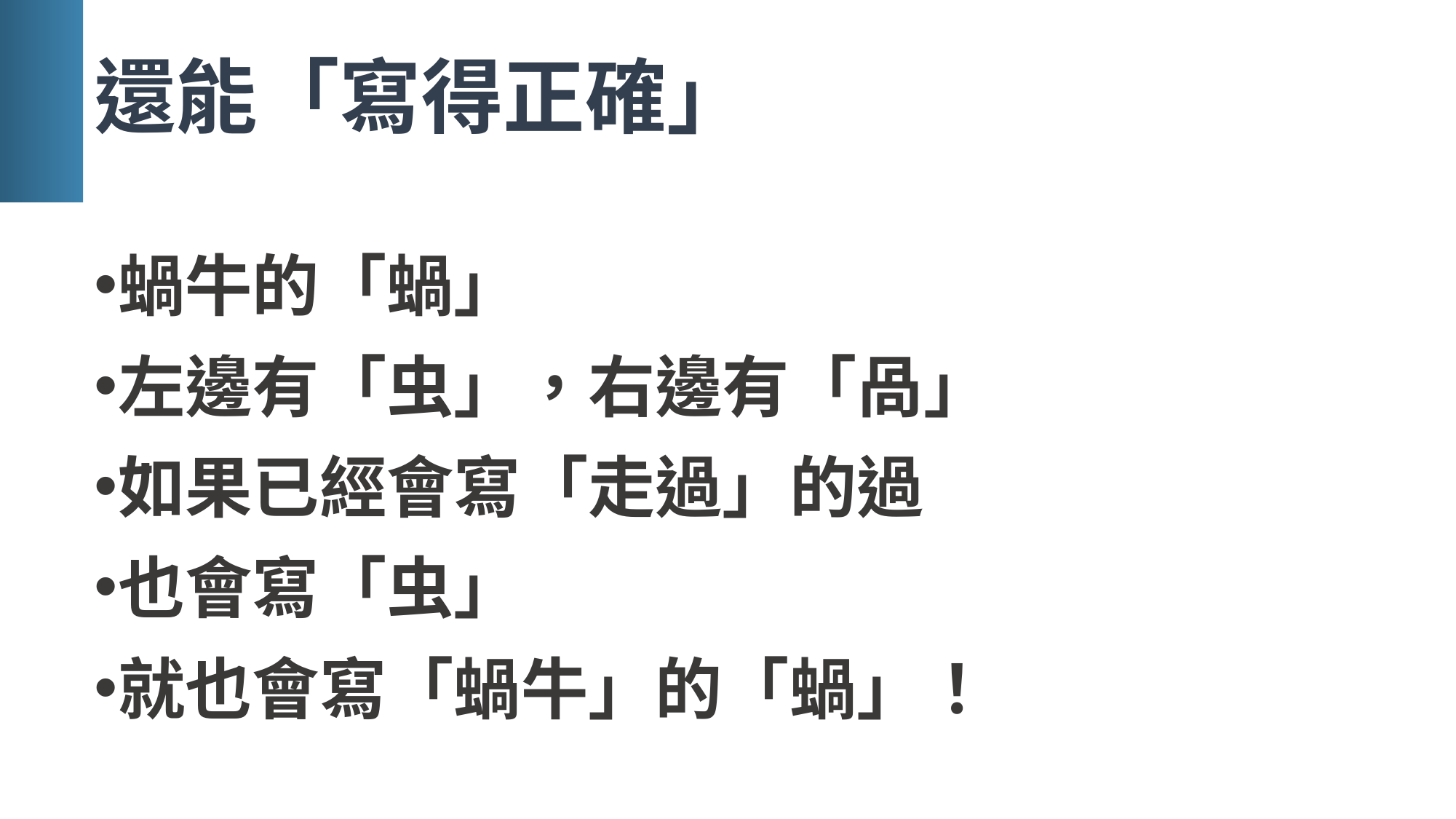

# 還能「寫得正確」
蝸牛的「蝸」
左邊有「虫」，右邊有「咼」
如果已經會寫「走過」的過
也會寫「虫」
就也會寫「蝸牛」的「蝸」！